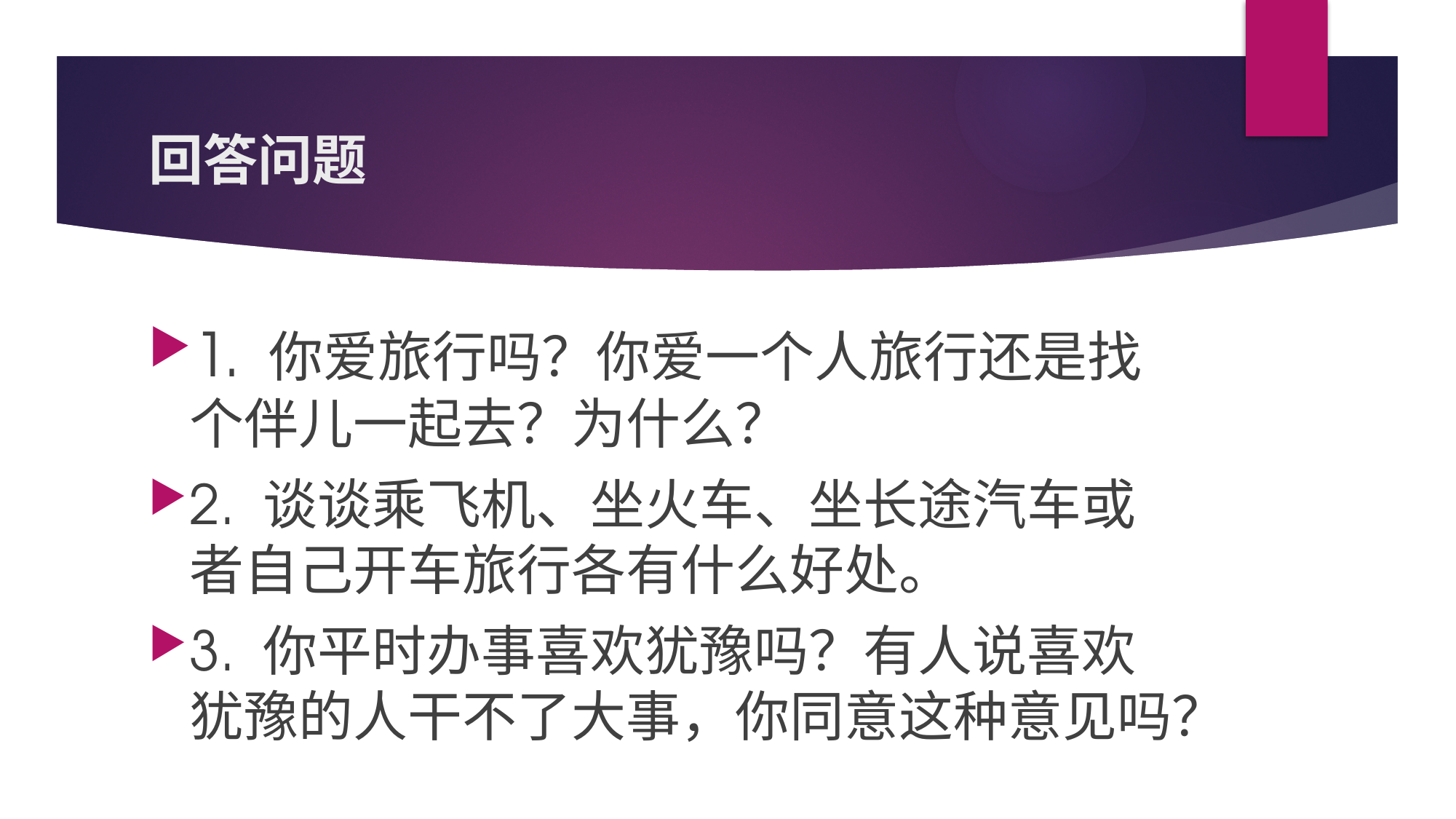

# 回答问题
1. 你爱旅行吗？你爱一个人旅行还是找个伴儿一起去？为什么？
2. 谈谈乘飞机、坐火车、坐长途汽车或者自己开车旅行各有什么好处。
3. 你平时办事喜欢犹豫吗？有人说喜欢犹豫的人干不了大事，你同意这种意见吗？